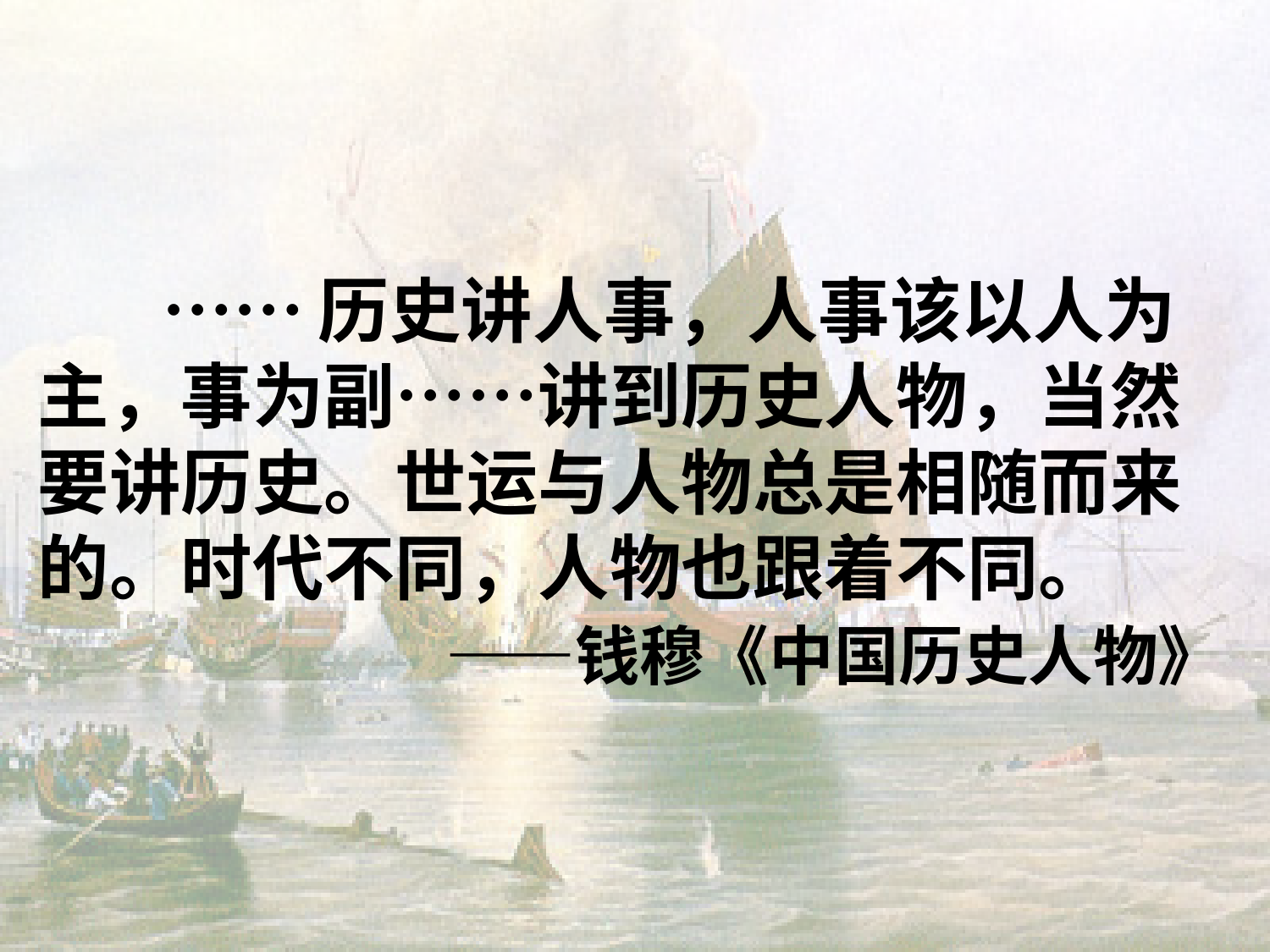

……历史讲人事，人事该以人为主，事为副……讲到历史人物，当然要讲历史。世运与人物总是相随而来的。时代不同，人物也跟着不同。
                         ——钱穆《中国历史人物》